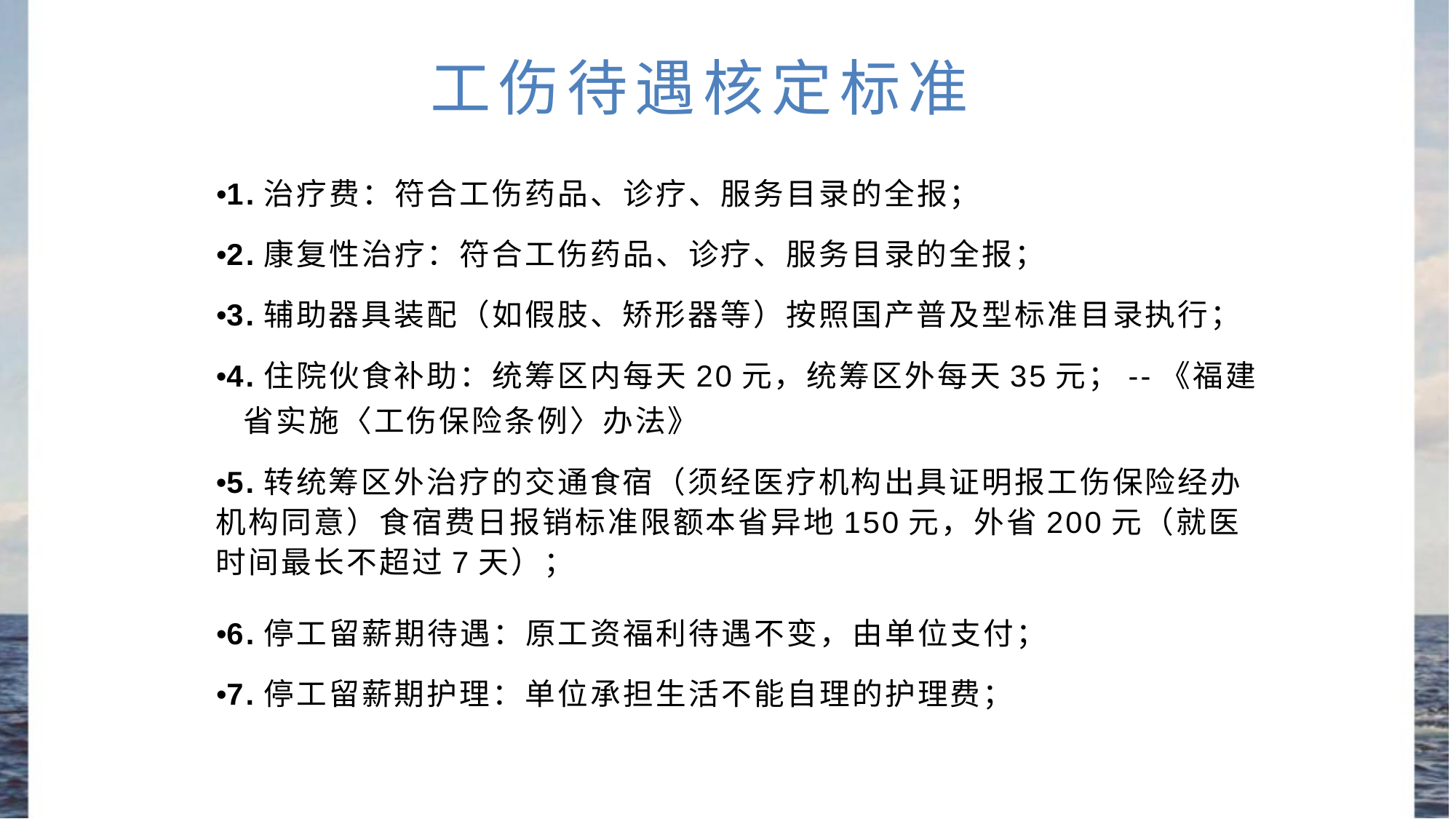

工伤待遇核定标准
•1.治疗费：符合工伤药品、诊疗、服务目录的全报；
•2.康复性治疗：符合工伤药品、诊疗、服务目录的全报；
•3.辅助器具装配（如假肢、矫形器等）按照国产普及型标准目录执行；
•4.住院伙食补助：统筹区内每天20元，统筹区外每天35元；--《福建
省实施〈工伤保险条例〉办法》
•5.转统筹区外治疗的交通食宿（须经医疗机构出具证明报工伤保险经办机构同意）食宿费日报销标准限额本省异地150元，外省200元（就医时间最长不超过7天）；
•6.停工留薪期待遇：原工资福利待遇不变，由单位支付；
•7.停工留薪期护理：单位承担生活不能自理的护理费；